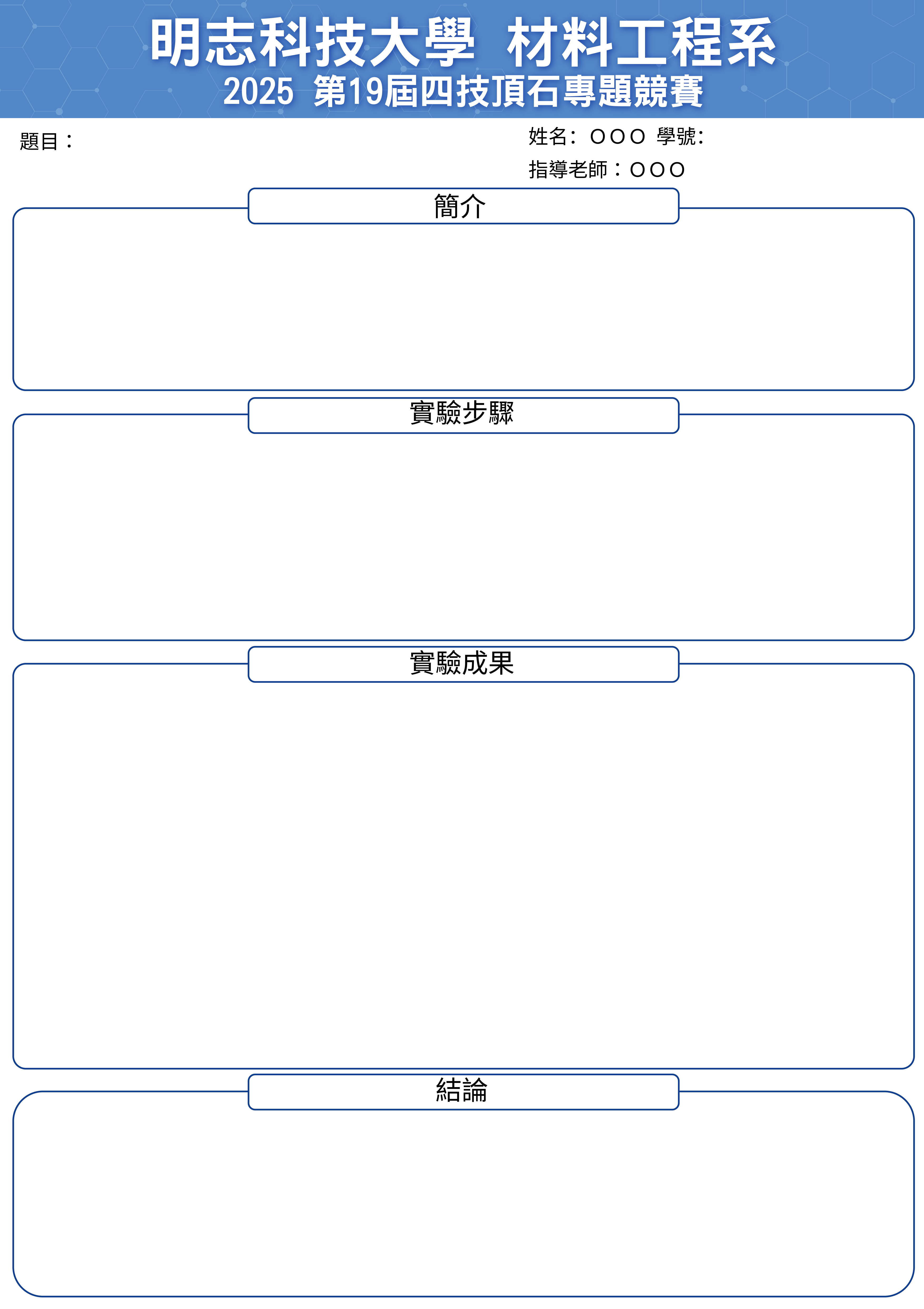

姓名：ＯＯＯ  學號：
指導老師：ＯＯＯ
題目：
簡介
實驗步驟
實驗成果
結論